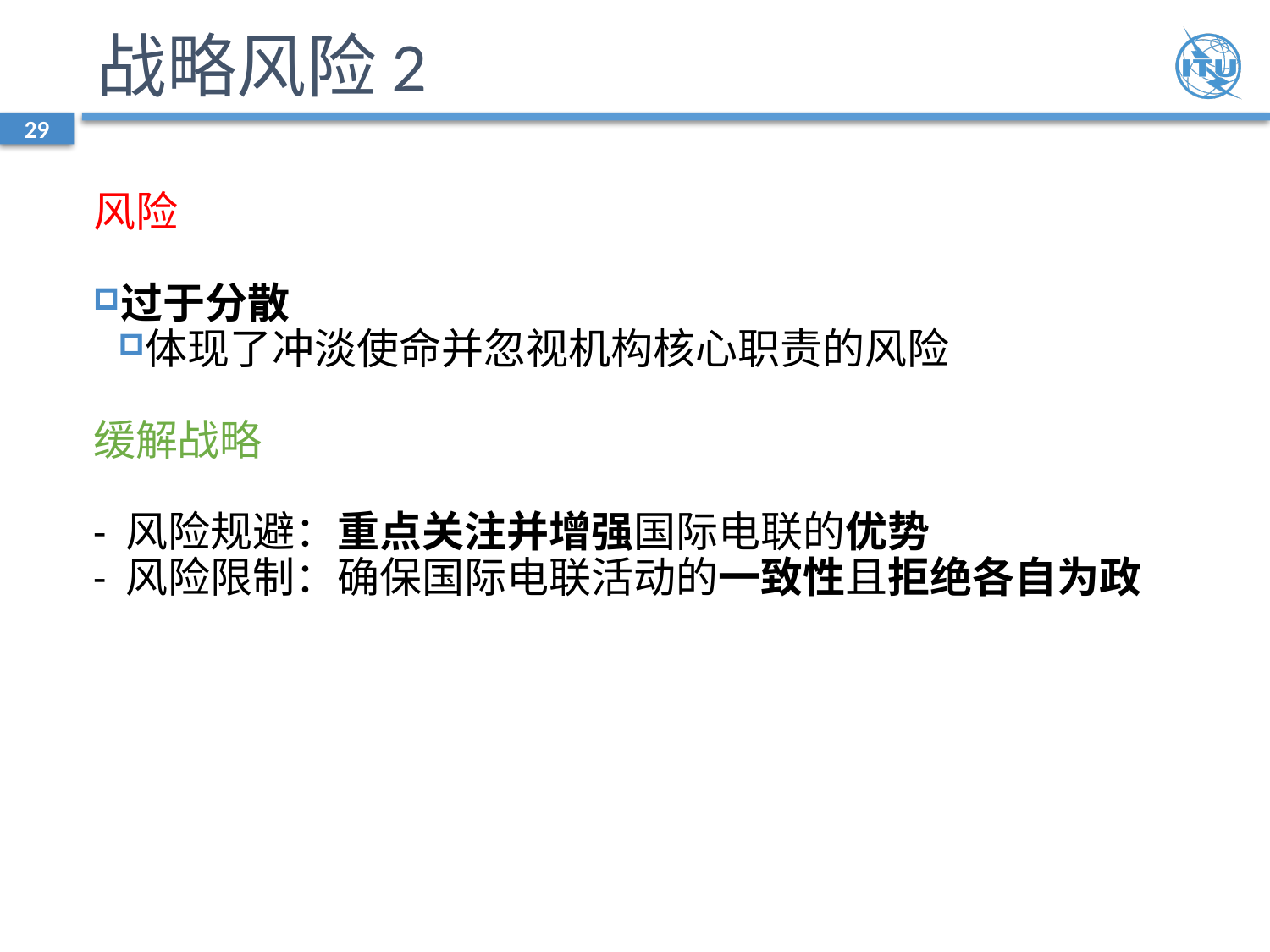

# 战略风险2
29
风险

过于分散
体现了冲淡使命并忽视机构核心职责的风险

缓解战略

- 风险规避：重点关注并增强国际电联的优势
- 风险限制：确保国际电联活动的一致性且拒绝各自为政